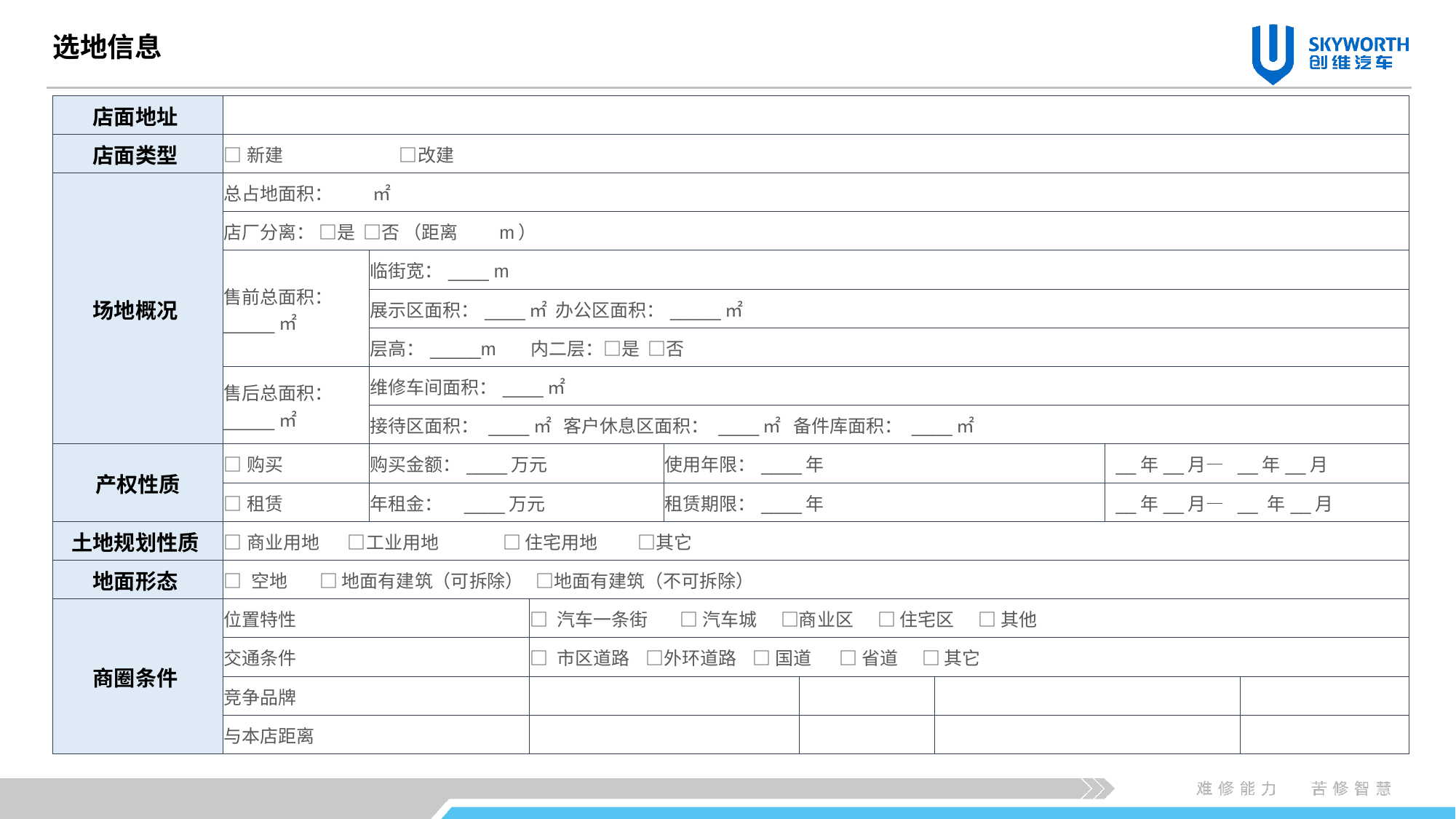

选地信息
| 店面地址 |  |  |  |  |  |  |  |  |
| --- | --- | --- | --- | --- | --- | --- | --- | --- |
| 店面类型 | □新建 □改建 |  |  |  |  |  |  |  |
| 场地概况 | 总占地面积： ㎡ |  |  |  |  |  |  |  |
|  | 店厂分离： □是 □否 （距离 m） |  |  |  |  |  |  |  |
|  | 售前总面积：\_\_\_\_\_㎡ | 临街宽：\_\_\_\_ m |  |  |  |  |  |  |
|  |  | 展示区面积：\_\_\_\_㎡ 办公区面积：\_\_\_\_\_㎡ |  |  |  |  |  |  |
|  |  | 层高：\_\_\_\_\_m 内二层：□是 □否 |  |  |  |  |  |  |
|  | 售后总面积：\_\_\_\_\_㎡ | 维修车间面积：\_\_\_\_㎡ |  |  |  |  |  |  |
|  |  | 接待区面积： \_\_\_\_㎡ 客户休息区面积： \_\_\_\_㎡ 备件库面积： \_\_\_\_㎡ |  |  |  |  |  |  |
| 产权性质 | □购买 | 购买金额：\_\_\_\_万元 |  | 使用年限：\_\_\_\_年 |  |  | \_\_年\_\_月— \_\_年\_\_月 |  |
|  | □租赁 | 年租金： \_\_\_\_万元 |  | 租赁期限：\_\_\_\_年 |  |  | \_\_年\_\_月— \_\_ 年\_\_月 |  |
| 土地规划性质 | □商业用地 □工业用地 □ 住宅用地 □其它 |  |  |  |  |  |  |  |
| 地面形态 | □ 空地 □ 地面有建筑（可拆除） □地面有建筑（不可拆除） |  |  |  |  |  |  |  |
| 商圈条件 | 位置特性 |  | □ 汽车一条街 □ 汽车城 □商业区 □ 住宅区 □ 其他 |  |  |  |  |  |
|  | 交通条件 |  | □ 市区道路 □外环道路 □ 国道 □ 省道 □ 其它 |  |  |  |  |  |
|  | 竞争品牌 |  |  |  |  |  |  |  |
|  | 与本店距离 |  |  |  |  |  |  |  |